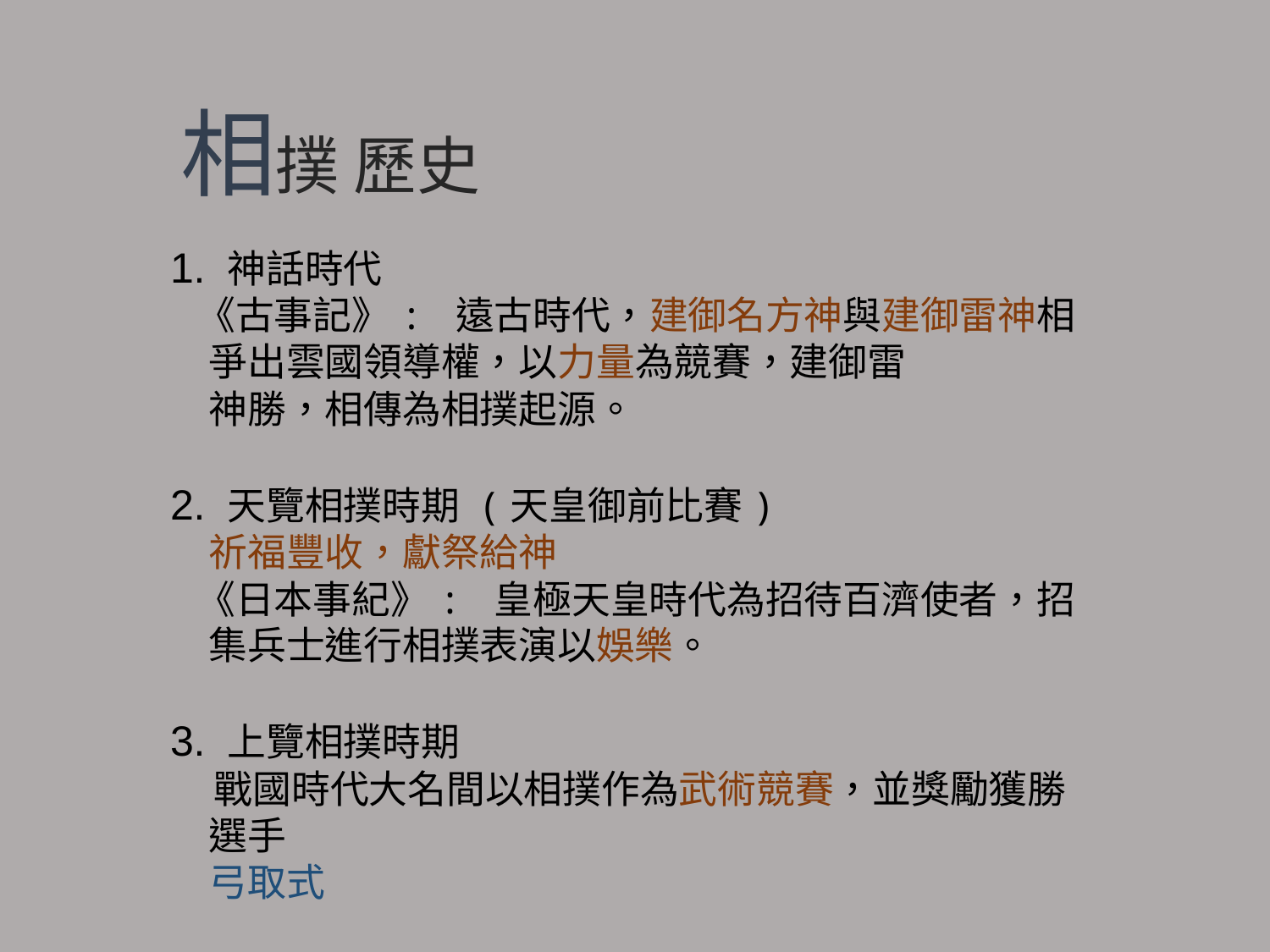

相撲 歷史
1. 神話時代
  《古事記》: 遠古時代，建御名方神與建御雷神相
　爭出雲國領導權，以力量為競賽，建御雷
　神勝，相傳為相撲起源。

2. 天覽相撲時期 (天皇御前比賽)
　祈福豐收，獻祭給神
  《日本事紀》: 皇極天皇時代為招待百濟使者，招
　集兵士進行相撲表演以娛樂。

3. 上覽相撲時期
    戰國時代大名間以相撲作為武術競賽，並獎勵獲勝
　選手
　弓取式